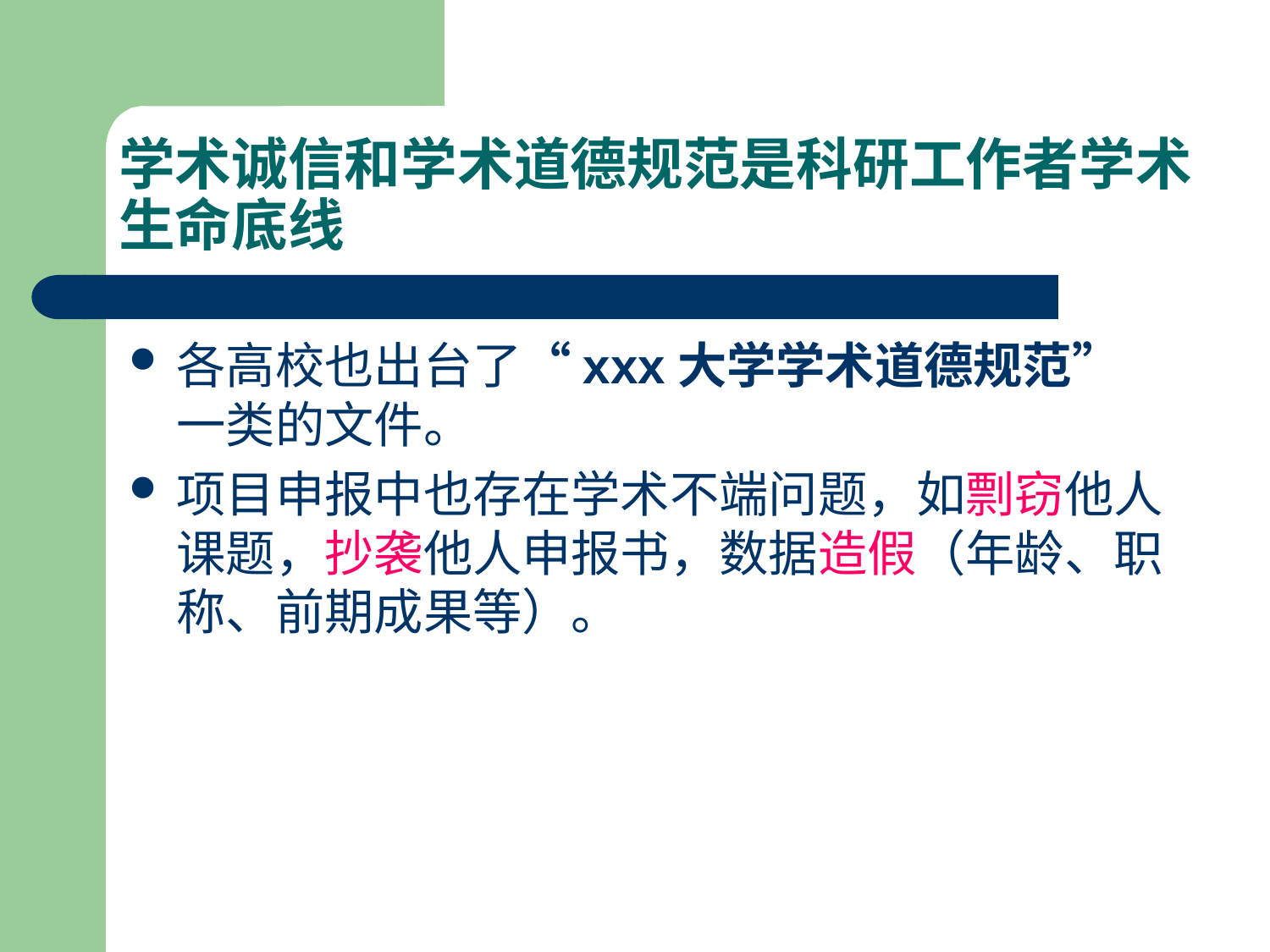

# 学术诚信和学术道德规范是科研工作者学术生命底线
各高校也出台了“xxx大学学术道德规范” 一类的文件。
项目申报中也存在学术不端问题，如剽窃他人课题，抄袭他人申报书，数据造假（年龄、职称、前期成果等）。